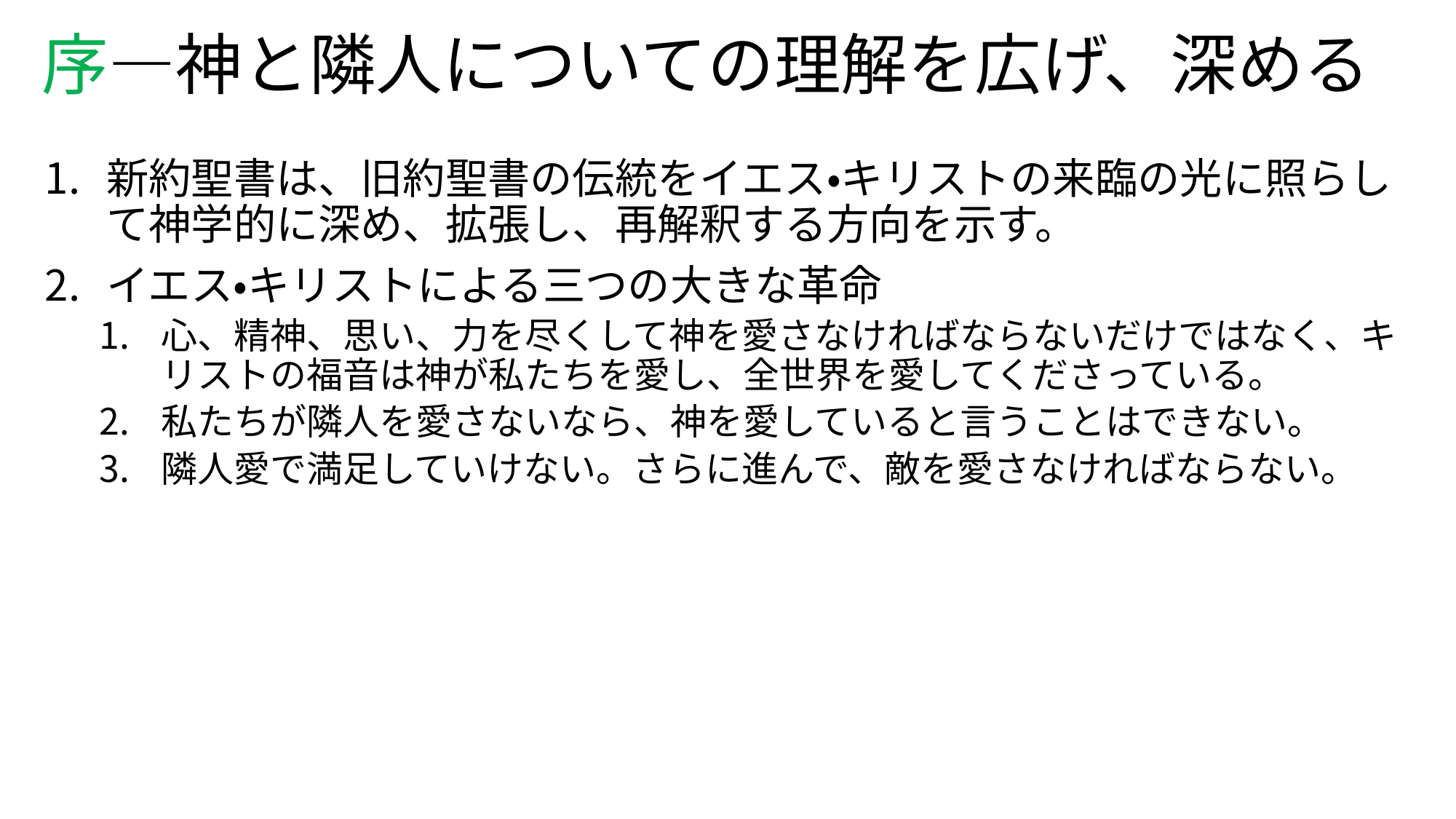

# 序―神と隣人についての理解を広げ、深める
新約聖書は、旧約聖書の伝統をイエス・キリストの来臨の光に照らして神学的に深め、拡張し、再解釈する方向を示す。
イエス・キリストによる三つの大きな革命
心、精神、思い、力を尽くして神を愛さなければならないだけではなく、キリストの福音は神が私たちを愛し、全世界を愛してくださっている。
私たちが隣人を愛さないなら、神を愛していると言うことはできない。
隣人愛で満足していけない。さらに進んで、敵を愛さなければならない。